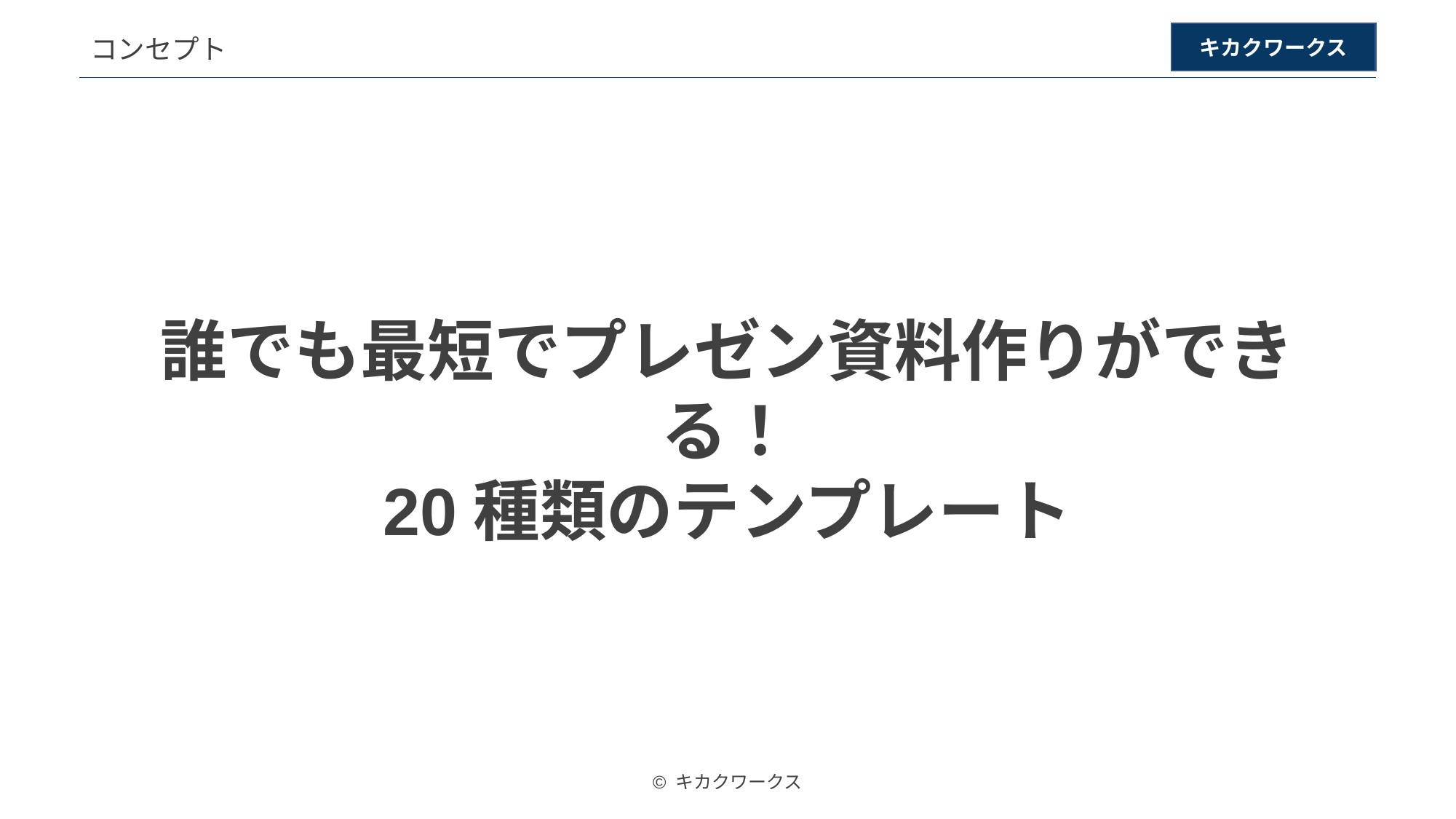

コンセプト
キカクワークス
誰でも最短でプレゼン資料作りができる！
20種類のテンプレート
© キカクワークス